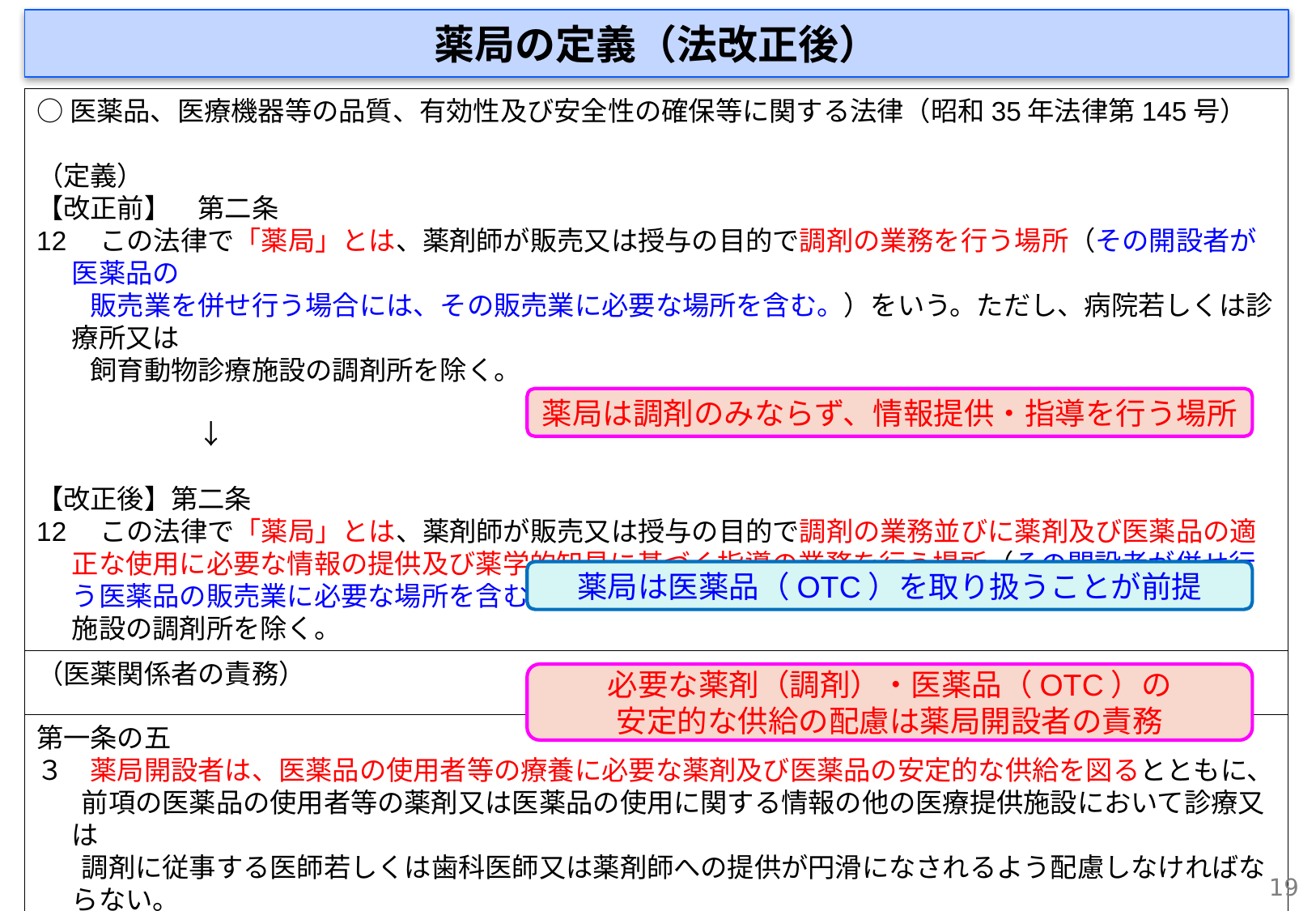

薬局の定義（法改正後）
○医薬品、医療機器等の品質、有効性及び安全性の確保等に関する法律（昭和35年法律第145号）

（定義）
【改正前】　第二条
12　この法律で「薬局」とは、薬剤師が販売又は授与の目的で調剤の業務を行う場所（その開設者が医薬品の
　　販売業を併せ行う場合には、その販売業に必要な場所を含む。）をいう。ただし、病院若しくは診療所又は
　　飼育動物診療施設の調剤所を除く。

　　　　　　↓

【改正後】第二条
12　この法律で「薬局」とは、薬剤師が販売又は授与の目的で調剤の業務並びに薬剤及び医薬品の適正な使用に必要な情報の提供及び薬学的知見に基づく指導の業務を行う場所（その開設者が併せ行う医薬品の販売業に必要な場所を含む。）をいう。ただし、病院若しくは診療所又は飼育動物診療施設の調剤所を除く。

薬局は調剤のみならず、情報提供・指導を行う場所
薬局は医薬品（OTC）を取り扱うことが前提
（医薬関係者の責務）

第一条の五
３　薬局開設者は、医薬品の使用者等の療養に必要な薬剤及び医薬品の安定的な供給を図るとともに、
　   前項の医薬品の使用者等の薬剤又は医薬品の使用に関する情報の他の医療提供施設において診療又は
　   調剤に従事する医師若しくは歯科医師又は薬剤師への提供が円滑になされるよう配慮しなければならない。
必要な薬剤（調剤）・医薬品（OTC）の
安定的な供給の配慮は薬局開設者の責務
19